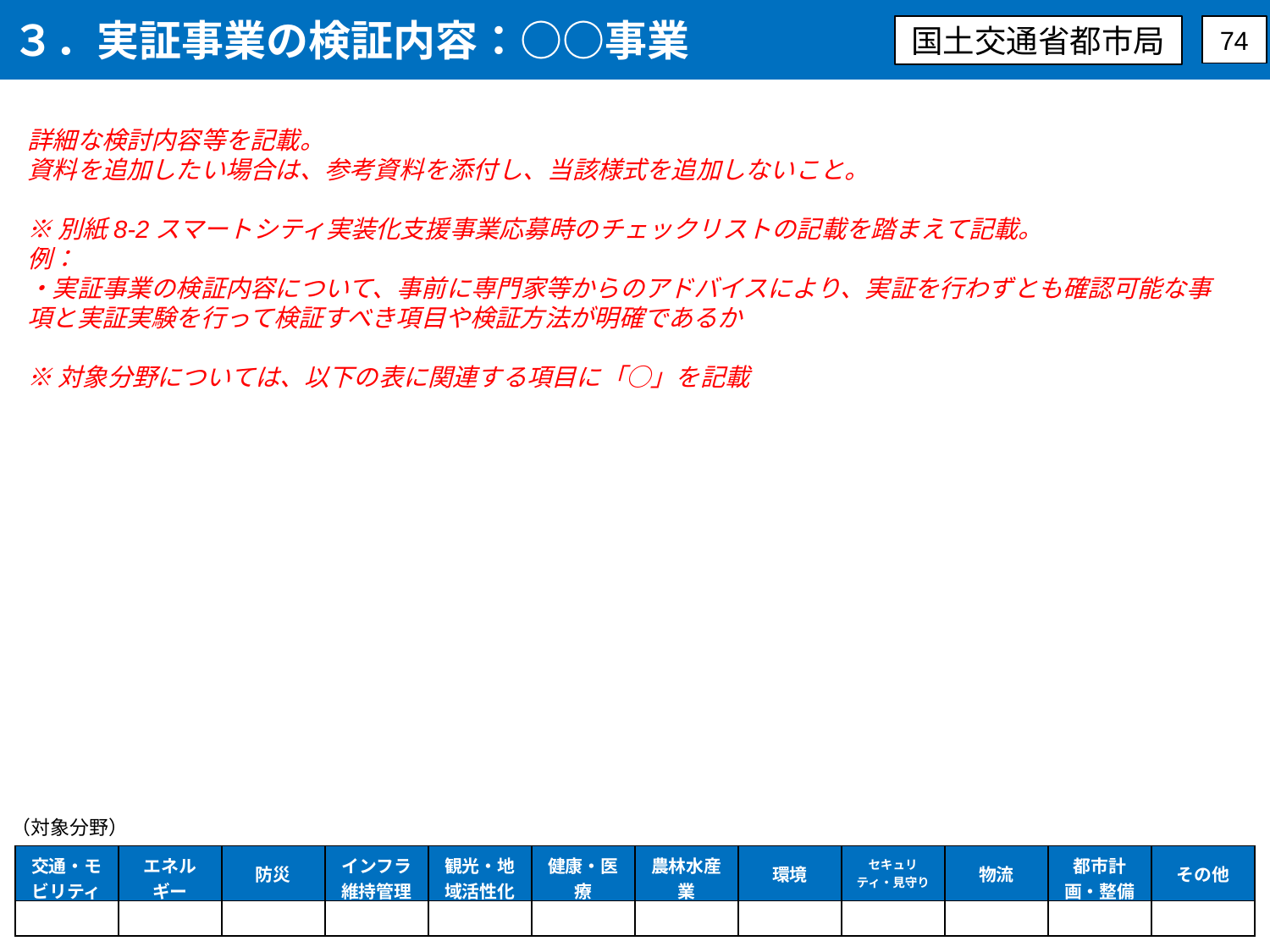

３．実証事業の検証内容：○○事業
国土交通省都市局
74
詳細な検討内容等を記載。
資料を追加したい場合は、参考資料を添付し、当該様式を追加しないこと。

※別紙8-2スマートシティ実装化支援事業応募時のチェックリストの記載を踏まえて記載。
例：
・実証事業の検証内容について、事前に専門家等からのアドバイスにより、実証を行わずとも確認可能な事項と実証実験を行って検証すべき項目や検証方法が明確であるか

※対象分野については、以下の表に関連する項目に「○」を記載
（対象分野）
| 交通・モビリティ | エネルギー | 防災 | インフラ維持管理 | 観光・地域活性化 | 健康・医療 | 農林水産業 | 環境 | セキュリティ・見守り | 物流 | 都市計画・整備 | その他 |
| --- | --- | --- | --- | --- | --- | --- | --- | --- | --- | --- | --- |
|  |  |  |  |  |  |  |  |  |  |  |  |